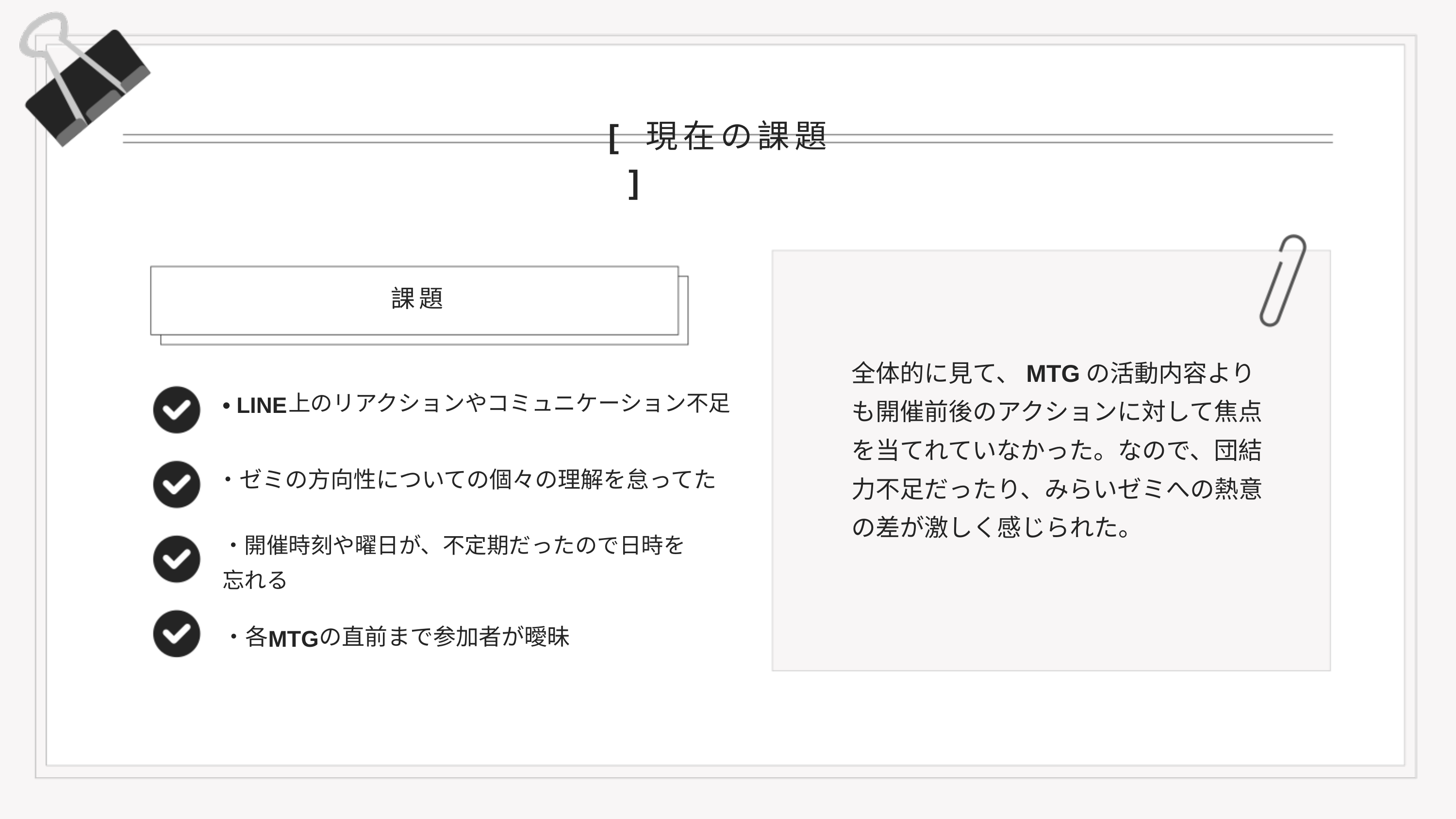

[ 現在の課題 ]
課題
全体的に⾒て、MTGの活動内容よりも開催前後のアクションに対して焦点を当てれていなかった。なので、団結⼒不⾜だったり、みらいゼミへの熱意の差が激しく感じられた。
上のリアクションやコミュニケーション不⾜
• LINE
・ゼミの方向性についての個々の理解を怠ってた
・開催時刻や曜⽇が、不定期だったので⽇時を忘れる
・各
の直前まで参加者が曖昧
MTG